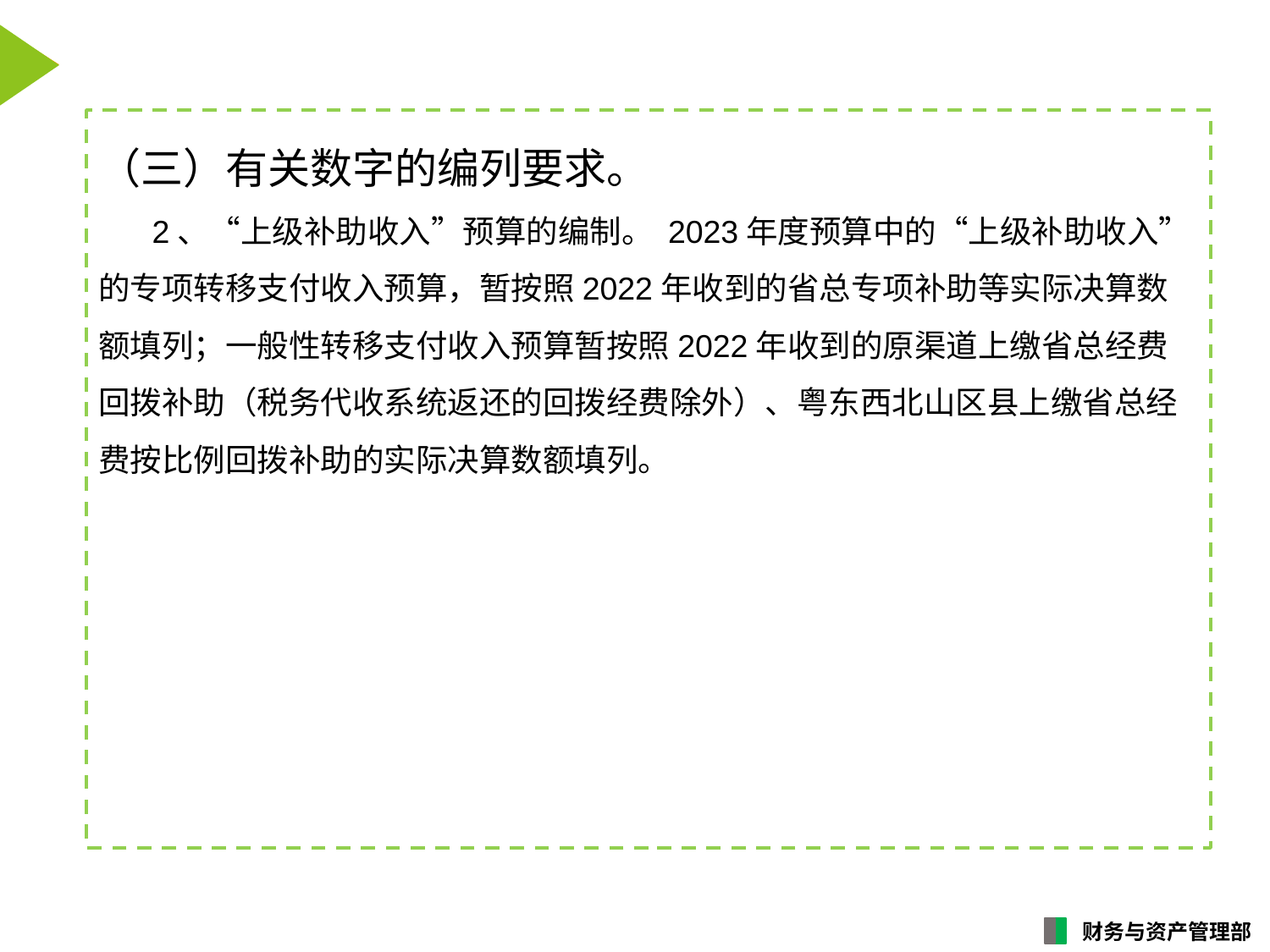

（三）有关数字的编列要求。
      2、“上级补助收入”预算的编制。 2023年度预算中的“上级补助收入”的专项转移支付收入预算，暂按照2022年收到的省总专项补助等实际决算数额填列；一般性转移支付收入预算暂按照2022年收到的原渠道上缴省总经费回拨补助（税务代收系统返还的回拨经费除外）、粤东西北山区县上缴省总经费按比例回拨补助的实际决算数额填列。